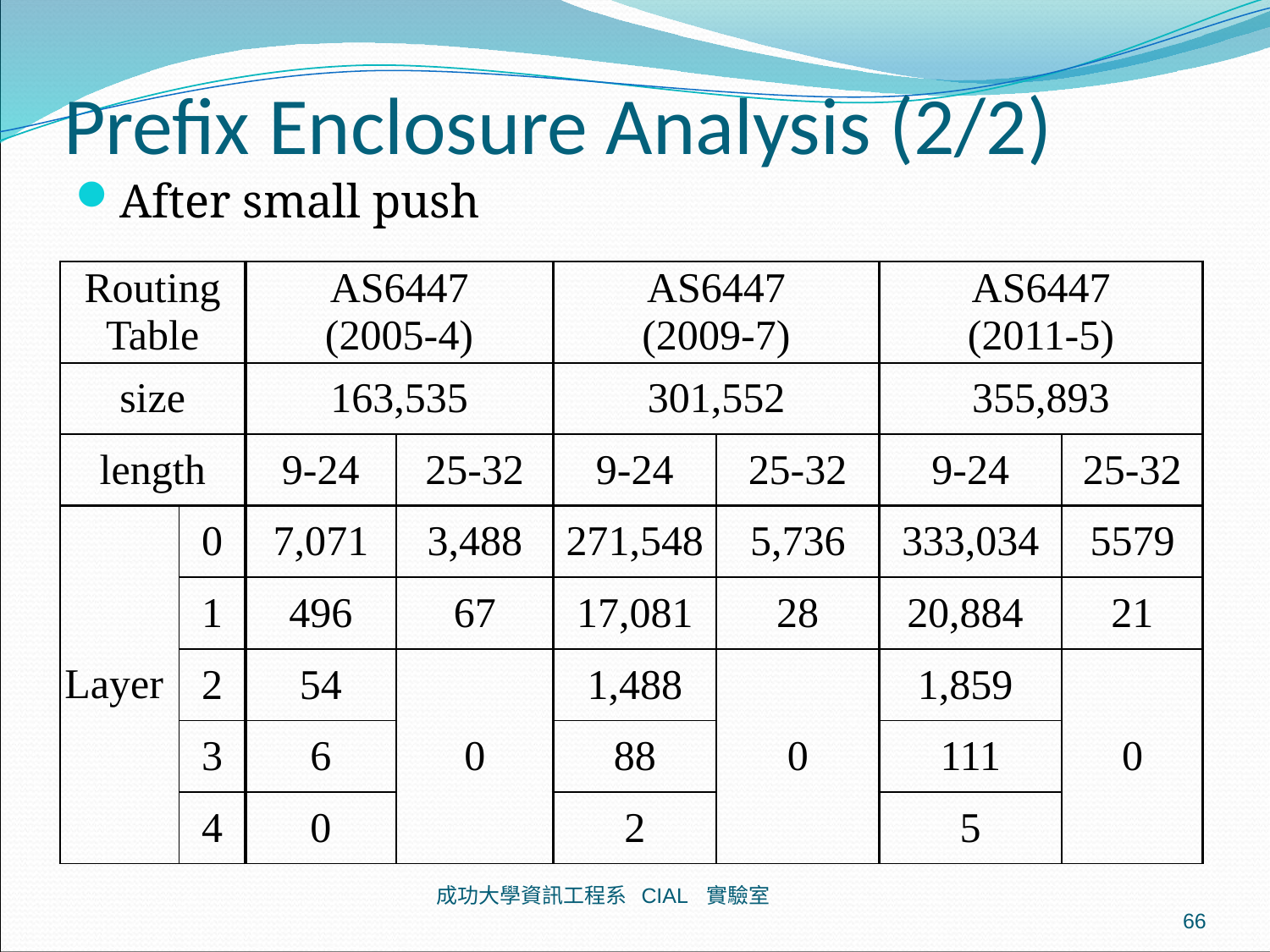

# Prefix Enclosure Analysis (2/2)
After small push
| Routing Table |  | AS6447 (2005-4) |  | AS6447 (2009-7) |  | AS6447 (2011-5) |  |
| --- | --- | --- | --- | --- | --- | --- | --- |
| size |  | 163,535 |  | 301,552 |  | 355,893 |  |
| length |  | 9-24 | 25-32 | 9-24 | 25-32 | 9-24 | 25-32 |
| Layer | 0 | 7,071 | 3,488 | 271,548 | 5,736 | 333,034 | 5579 |
|  | 1 | 496 | 67 | 17,081 | 28 | 20,884 | 21 |
|  | 2 | 54 | 0 | 1,488 | 0 | 1,859 | 0 |
|  | 3 | 6 |  | 88 |  | 111 |  |
|  | 4 | 0 |  | 2 |  | 5 |  |
成功大學資訊工程系  CIAL 實驗室

66